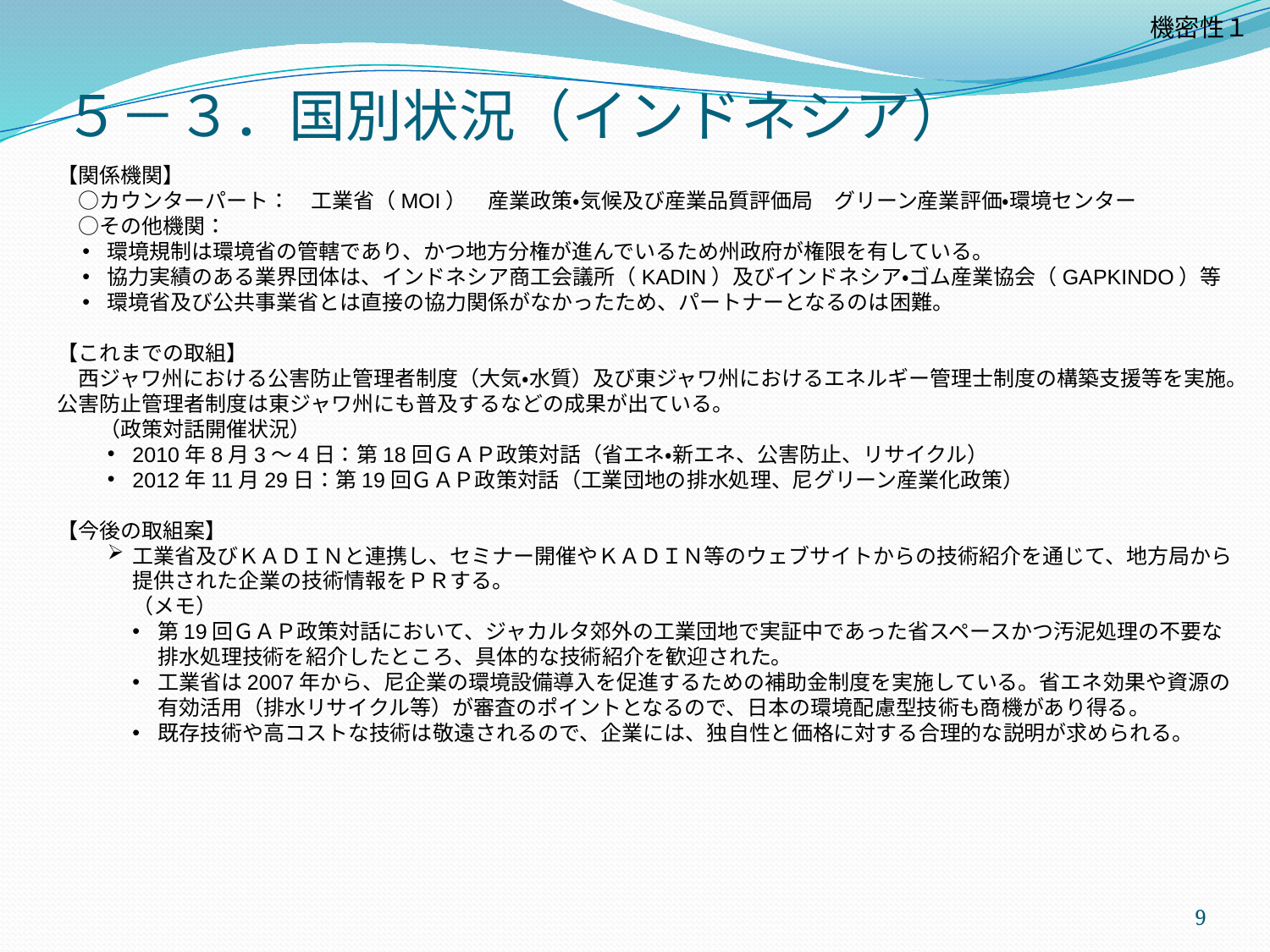

# ５－３．国別状況（インドネシア）
【関係機関】
　○カウンターパート：　工業省（MOI）　産業政策・気候及び産業品質評価局　グリーン産業評価・環境センター
　○その他機関：
環境規制は環境省の管轄であり、かつ地方分権が進んでいるため州政府が権限を有している。
協力実績のある業界団体は、インドネシア商工会議所（KADIN）及びインドネシア・ゴム産業協会（GAPKINDO）等
環境省及び公共事業省とは直接の協力関係がなかったため、パートナーとなるのは困難。

【これまでの取組】
　西ジャワ州における公害防止管理者制度（大気・水質）及び東ジャワ州におけるエネルギー管理士制度の構築支援等を実施。公害防止管理者制度は東ジャワ州にも普及するなどの成果が出ている。
　　（政策対話開催状況）
2010年8月3～4日：第18回ＧＡＰ政策対話（省エネ・新エネ、公害防止、リサイクル）
2012年11月29日：第19回ＧＡＰ政策対話（工業団地の排水処理、尼グリーン産業化政策）

【今後の取組案】
工業省及びＫＡＤＩＮと連携し、セミナー開催やＫＡＤＩＮ等のウェブサイトからの技術紹介を通じて、地方局から提供された企業の技術情報をＰＲする。
（メモ）
第19回ＧＡＰ政策対話において、ジャカルタ郊外の工業団地で実証中であった省スペースかつ汚泥処理の不要な排水処理技術を紹介したところ、具体的な技術紹介を歓迎された。
工業省は2007年から、尼企業の環境設備導入を促進するための補助金制度を実施している。省エネ効果や資源の有効活用（排水リサイクル等）が審査のポイントとなるので、日本の環境配慮型技術も商機があり得る。
既存技術や高コストな技術は敬遠されるので、企業には、独自性と価格に対する合理的な説明が求められる。
9